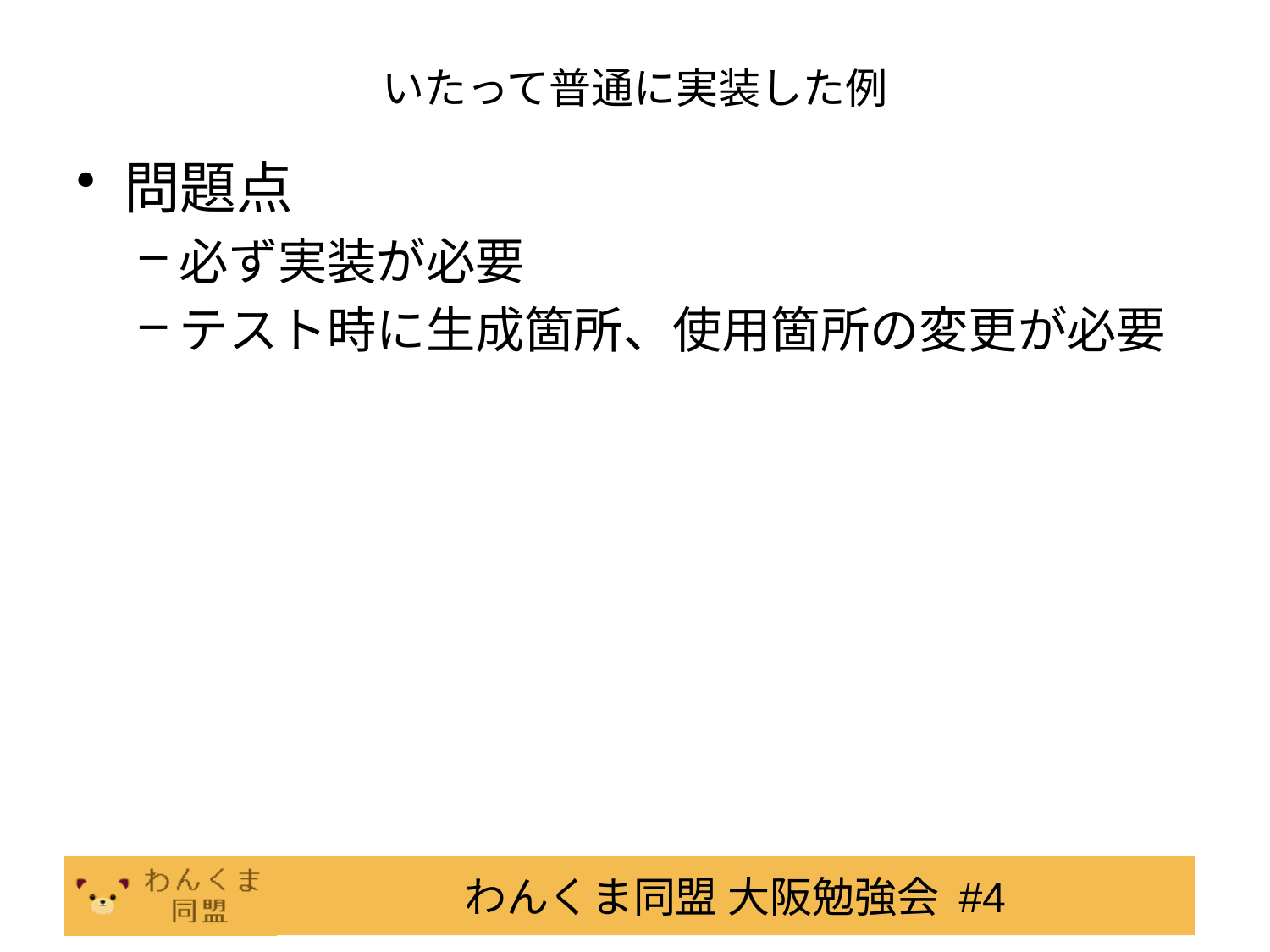

# いたって普通に実装した例
問題点
必ず実装が必要
テスト時に生成箇所、使用箇所の変更が必要